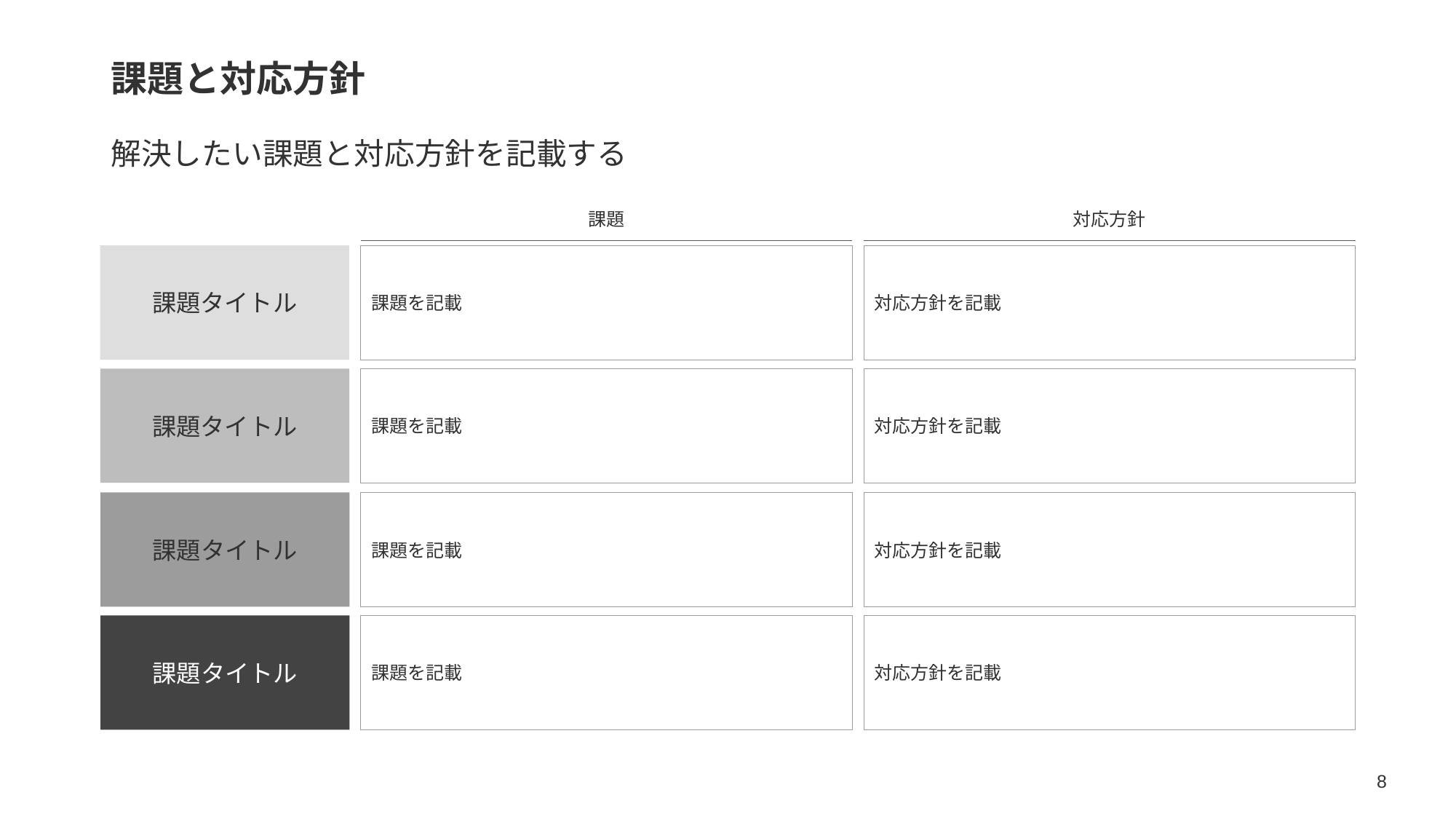

# 課題と対応方針
解決したい課題と対応方針を記載する
課題
対応方針
課題を記載
対応方針を記載
課題タイトル
課題タイトル
課題を記載
対応方針を記載
課題タイトル
課題を記載
対応方針を記載
課題タイトル
課題を記載
対応方針を記載
8